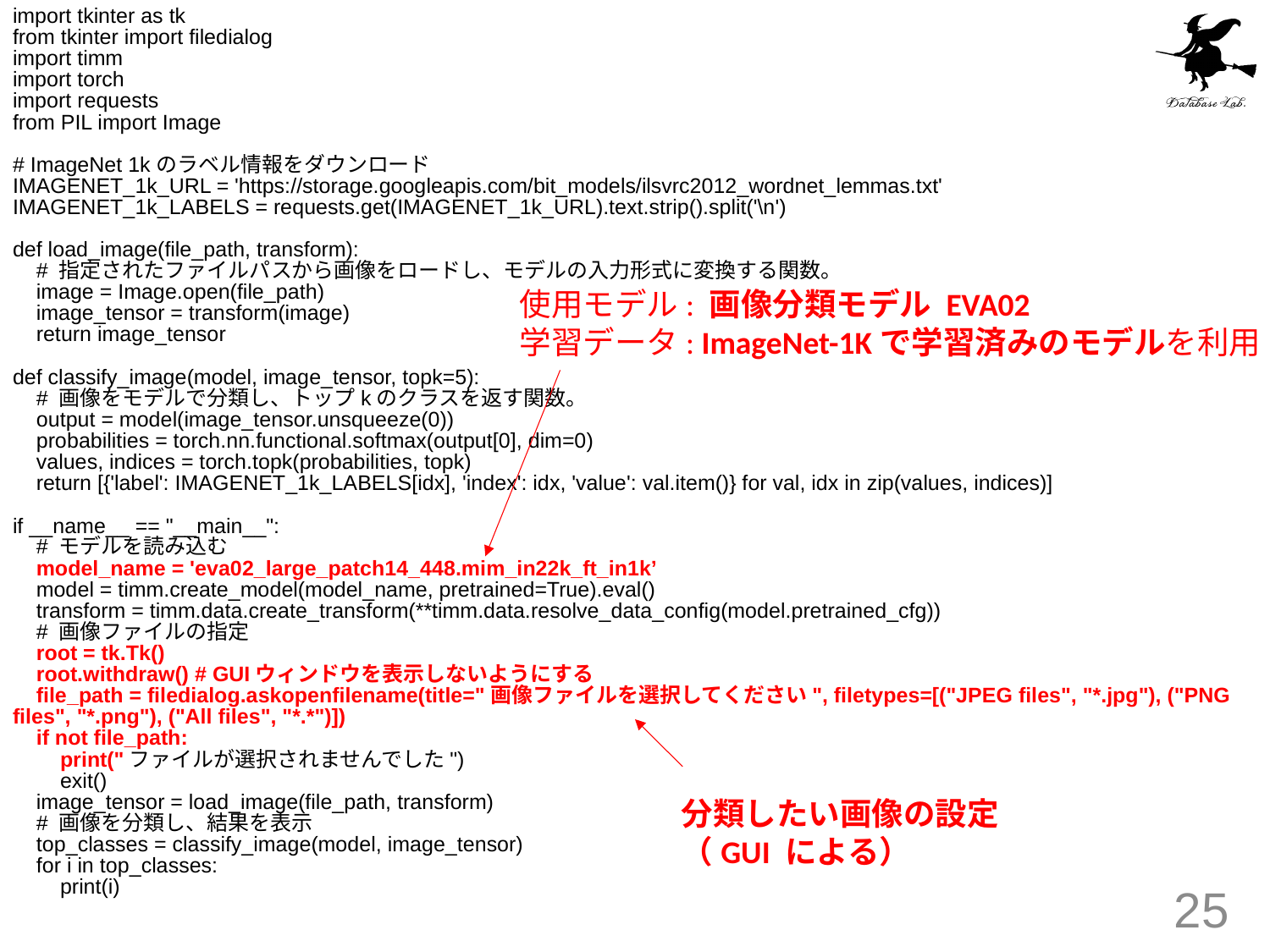

import tkinter as tk
from tkinter import filedialog
import timm
import torch
import requests
from PIL import Image

# ImageNet 1kのラベル情報をダウンロード
IMAGENET_1k_URL = 'https://storage.googleapis.com/bit_models/ilsvrc2012_wordnet_lemmas.txt'
IMAGENET_1k_LABELS = requests.get(IMAGENET_1k_URL).text.strip().split('\n')

def load_image(file_path, transform):
    # 指定されたファイルパスから画像をロードし、モデルの入力形式に変換する関数。
    image = Image.open(file_path)
    image_tensor = transform(image)
    return image_tensor

def classify_image(model, image_tensor, topk=5):
    # 画像をモデルで分類し、トップkのクラスを返す関数。
    output = model(image_tensor.unsqueeze(0))
    probabilities = torch.nn.functional.softmax(output[0], dim=0)
    values, indices = torch.topk(probabilities, topk)
    return [{'label': IMAGENET_1k_LABELS[idx], 'index': idx, 'value': val.item()} for val, idx in zip(values, indices)]

if __name__ == "__main__":
    # モデルを読み込む
    model_name = 'eva02_large_patch14_448.mim_in22k_ft_in1k’
    model = timm.create_model(model_name, pretrained=True).eval()
    transform = timm.data.create_transform(**timm.data.resolve_data_config(model.pretrained_cfg))
    # 画像ファイルの指定
    root = tk.Tk()
    root.withdraw() # GUIウィンドウを表示しないようにする
    file_path = filedialog.askopenfilename(title="画像ファイルを選択してください", filetypes=[("JPEG files", "*.jpg"), ("PNG files", "*.png"), ("All files", "*.*")])
    if not file_path:
        print("ファイルが選択されませんでした")
        exit()
    image_tensor = load_image(file_path, transform)
    # 画像を分類し、結果を表示
    top_classes = classify_image(model, image_tensor)
    for i in top_classes:
        print(i)
使用モデル: 画像分類モデル EVA02
学習データ: ImageNet-1Kで学習済みのモデルを利用
分類したい画像の設定
（GUI による）
25